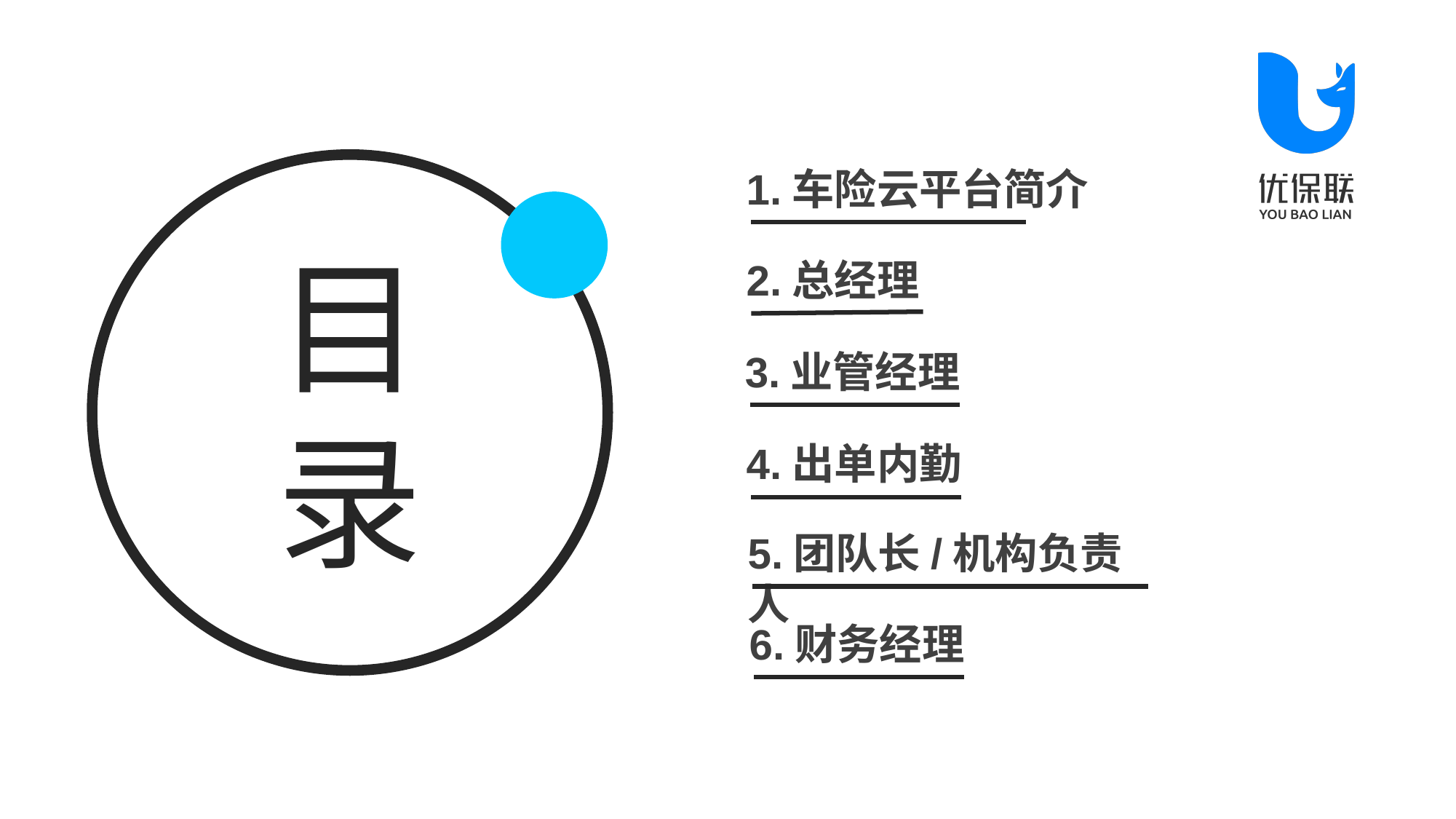

1.车险云平台简介

目录
2.总经理
3.业管经理
4.出单内勤
5.团队长/机构负责人
6.财务经理